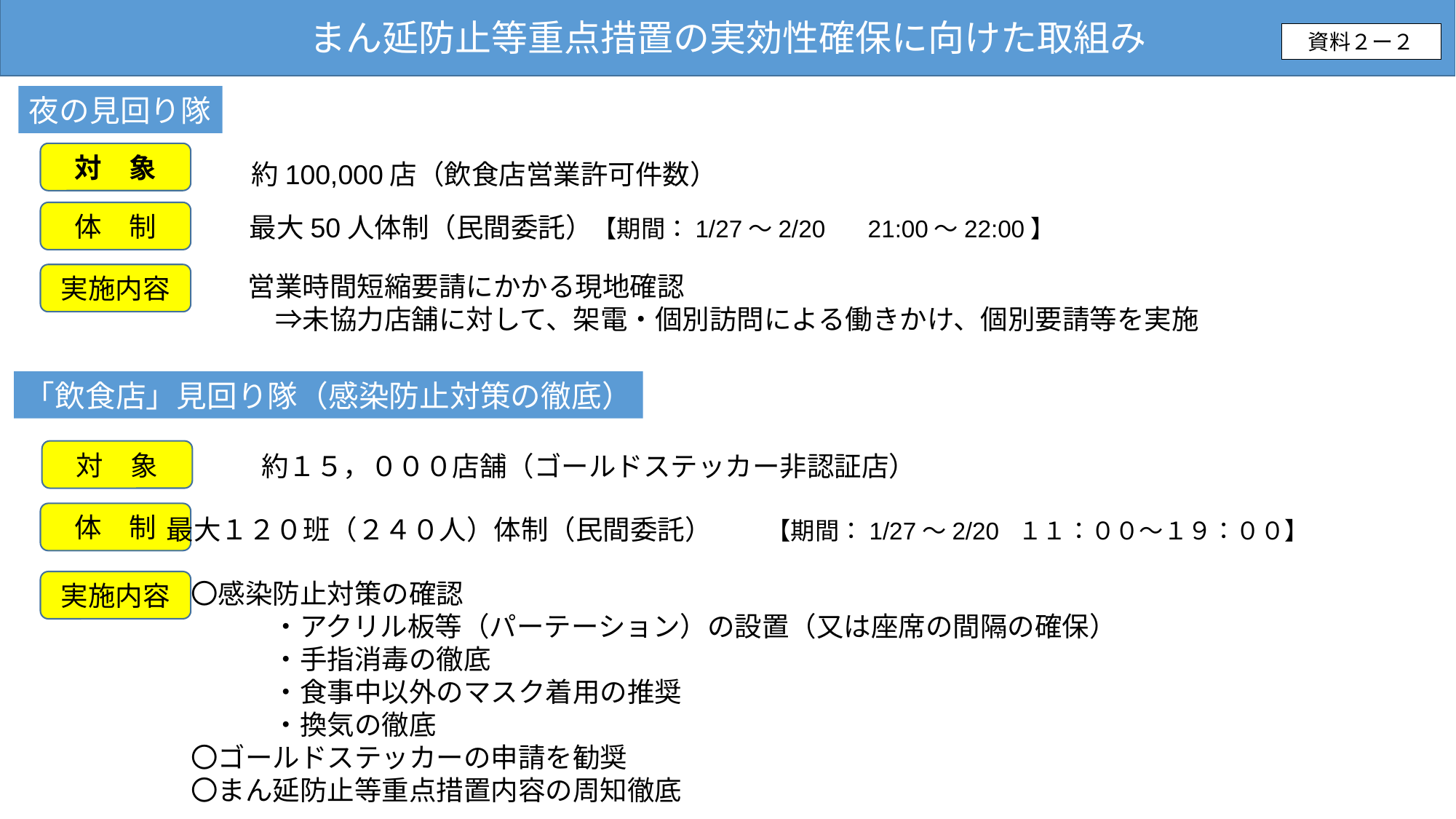

まん延防止等重点措置の実効性確保に向けた取組み
資料２ー２
夜の見回り隊
対　象
約100,000店（飲食店営業許可件数）
体　制
最大50人体制（民間委託）【期間：1/27～2/20 　21:00～22:00】
営業時間短縮要請にかかる現地確認
　⇒未協力店舗に対して、架電・個別訪問による働きかけ、個別要請等を実施
実施内容
「飲食店」見回り隊（感染防止対策の徹底）
対　象
　約１５，０００店舗（ゴールドステッカー非認証店）
体　制
最大１２０班（２４０人）体制（民間委託）　　【期間：1/27～2/20  １１：００～１９：００】
〇感染防止対策の確認
　　　・アクリル板等（パーテーション）の設置（又は座席の間隔の確保）
　　　・手指消毒の徹底
　　　・食事中以外のマスク着用の推奨
　　　・換気の徹底
〇ゴールドステッカーの申請を勧奨
〇まん延防止等重点措置内容の周知徹底
実施内容